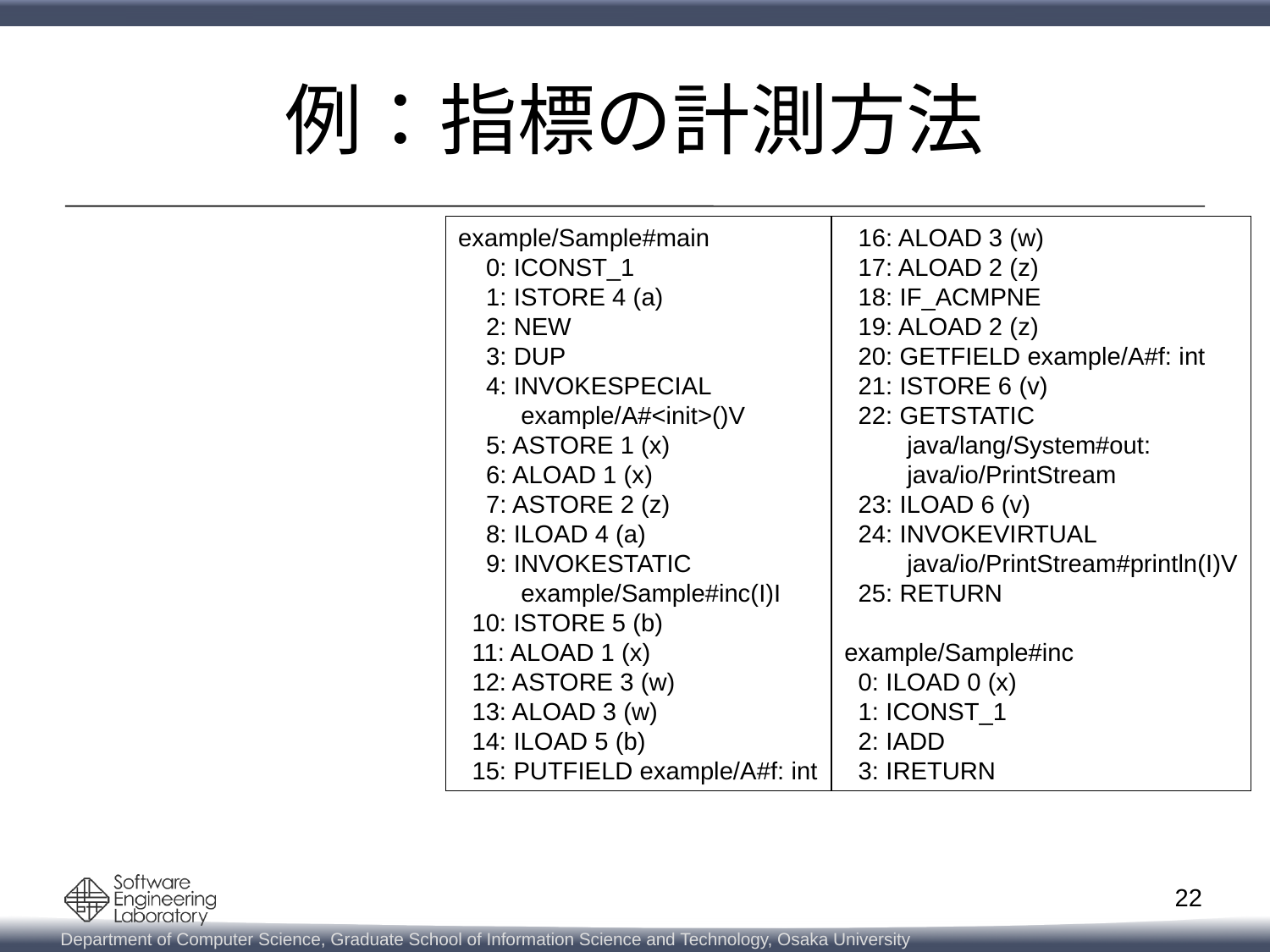

# 例：指標の計測方法
  16: ALOAD 3 (w)
  17: ALOAD 2 (z)
  18: IF_ACMPNE
  19: ALOAD 2 (z)
  20: GETFIELD example/A#f: int
  21: ISTORE 6 (v)
  22: GETSTATIC
         java/lang/System#out:
         java/io/PrintStream
  23: ILOAD 6 (v)
  24: INVOKEVIRTUAL
         java/io/PrintStream#println(I)V
  25: RETURN

example/Sample#inc
  0: ILOAD 0 (x)
  1: ICONST_1
  2: IADD
  3: IRETURN
example/Sample#main
    0: ICONST_1
    1: ISTORE 4 (a)
    2: NEW
    3: DUP
    4: INVOKESPECIAL
         example/A#<init>()V
    5: ASTORE 1 (x)
    6: ALOAD 1 (x)
    7: ASTORE 2 (z)
    8: ILOAD 4 (a)
    9: INVOKESTATIC
         example/Sample#inc(I)I
  10: ISTORE 5 (b)
  11: ALOAD 1 (x)
  12: ASTORE 3 (w)
  13: ALOAD 3 (w)
  14: ILOAD 5 (b)
  15: PUTFIELD example/A#f: int

22